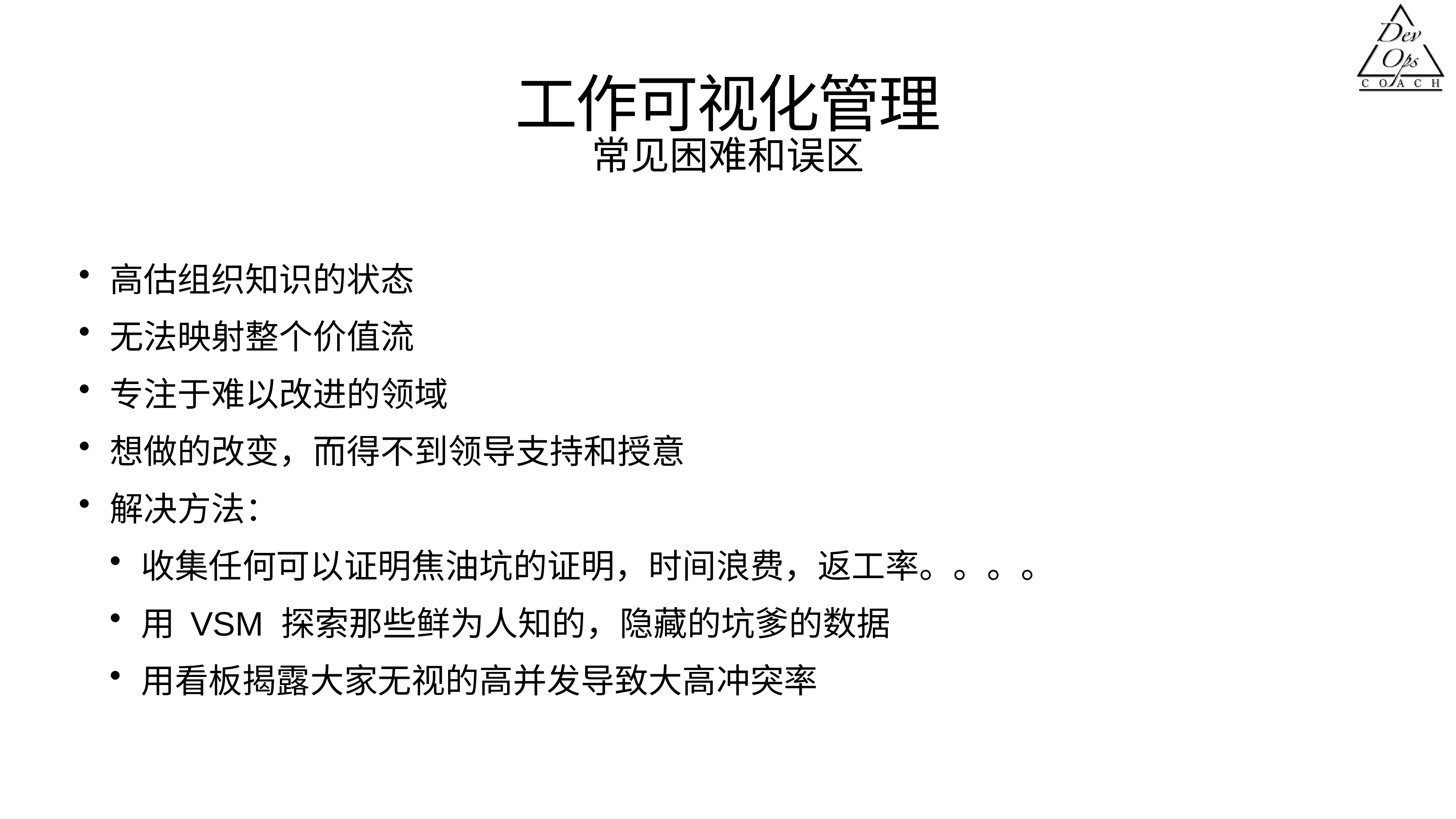

# 工作可视化管理
常见困难和误区
高估组织知识的状态
无法映射整个价值流
专注于难以改进的领域
想做的改变，而得不到领导支持和授意
解决方法：
收集任何可以证明焦油坑的证明，时间浪费，返工率。。。。
用 VSM 探索那些鲜为人知的，隐藏的坑爹的数据
用看板揭露大家无视的高并发导致大高冲突率